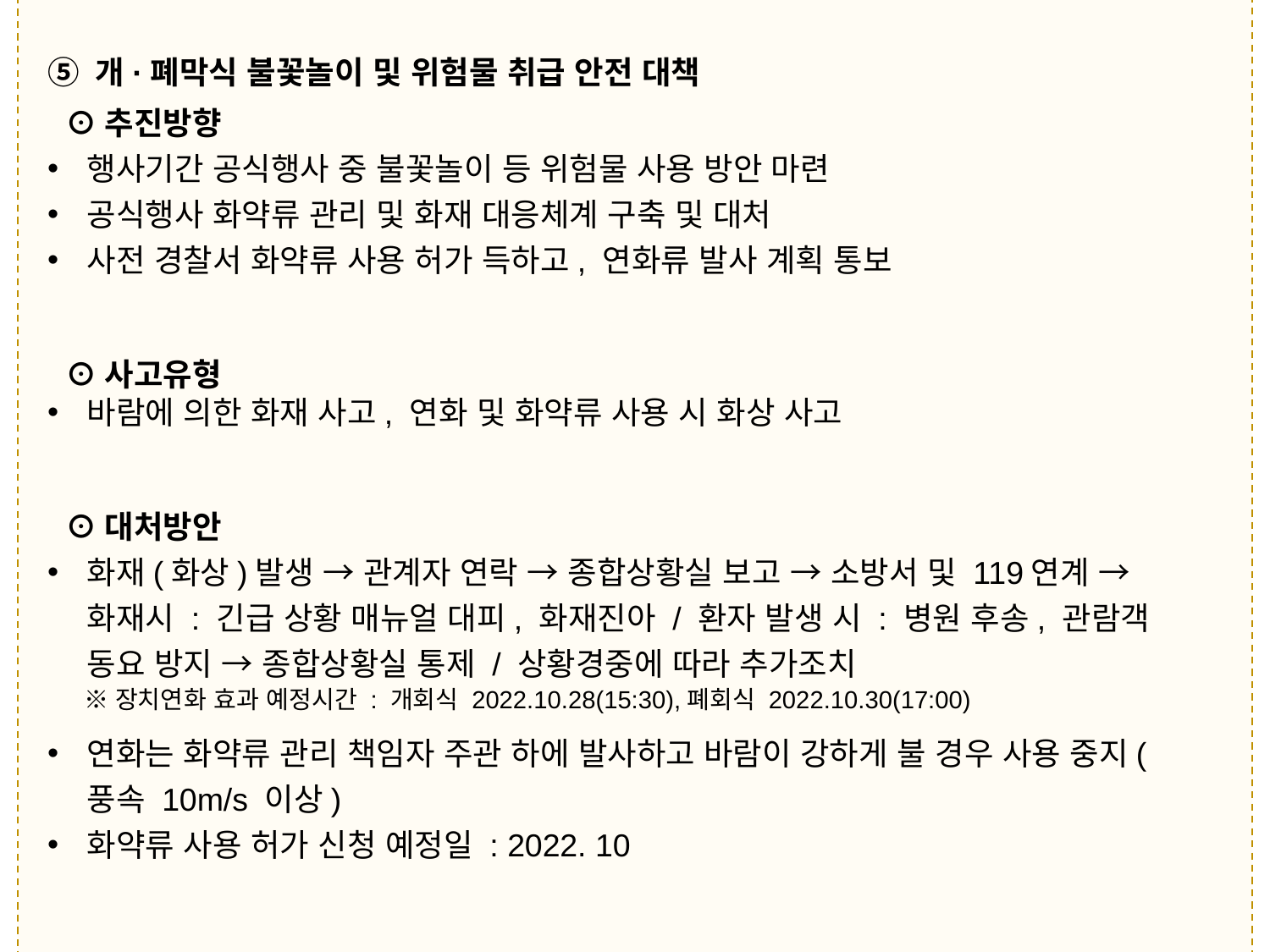

⑤ 개·폐막식 불꽃놀이 및 위험물 취급 안전 대책

  ⊙추진방향
행사기간 공식행사 중 불꽃놀이 등 위험물 사용 방안 마련
공식행사 화약류 관리 및 화재 대응체계 구축 및 대처
사전 경찰서 화약류 사용 허가 득하고, 연화류 발사 계획 통보

  ⊙사고유형
바람에 의한 화재 사고, 연화 및 화약류 사용 시 화상 사고

  ⊙대처방안
화재(화상)발생 → 관계자 연락 → 종합상황실 보고 → 소방서 및 119연계 → 화재시 : 긴급 상황 매뉴얼 대피, 화재진아 / 환자 발생 시 : 병원 후송, 관람객 동요 방지 → 종합상황실 통제 / 상황경중에 따라 추가조치
     ※장치연화 효과 예정시간 : 개회식 2022.10.28(15:30),폐회식 2022.10.30(17:00)

연화는 화약류 관리 책임자 주관 하에 발사하고 바람이 강하게 불 경우 사용 중지(풍속 10m/s 이상)
화약류 사용 허가 신청 예정일 : 2022. 10